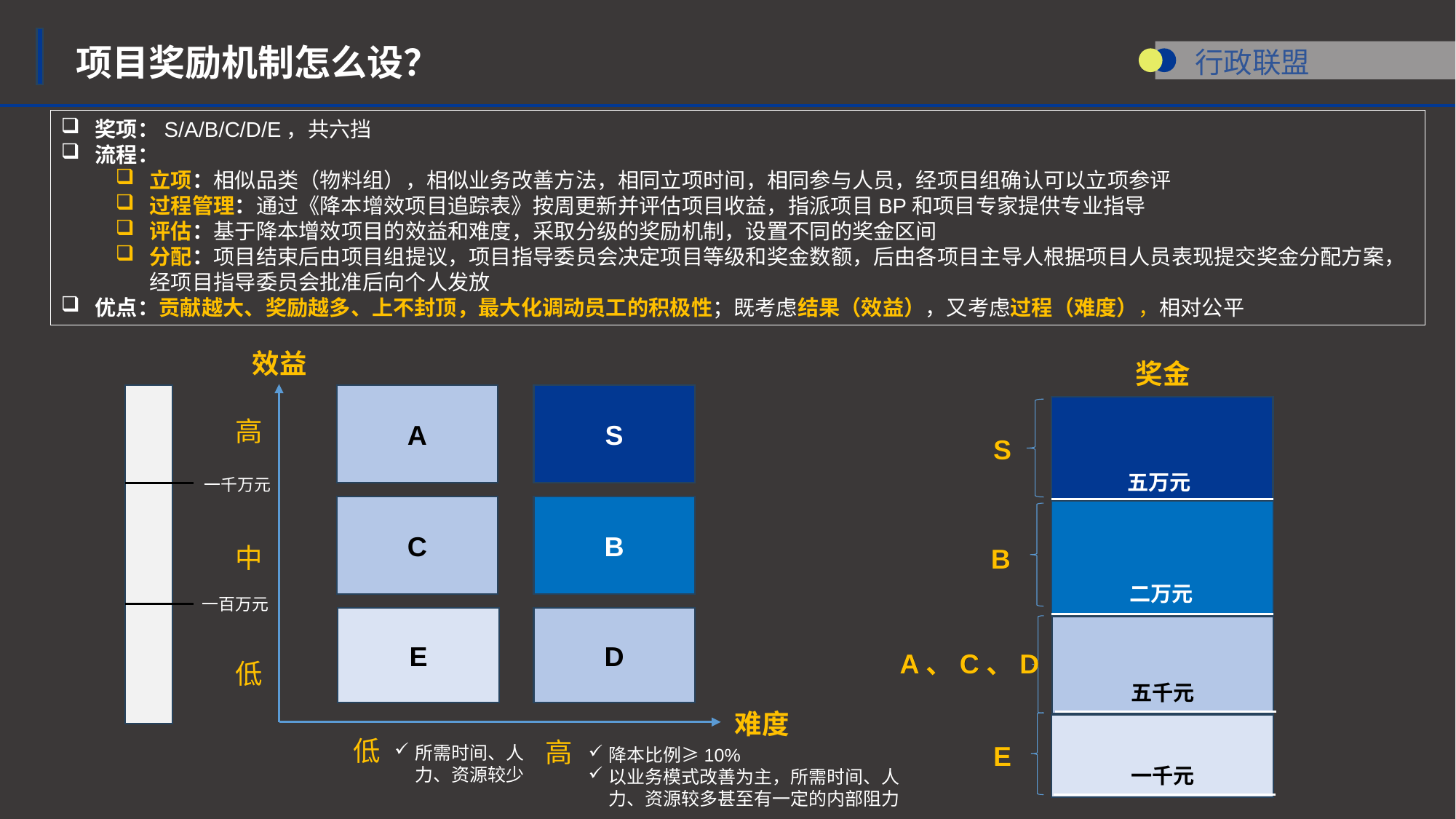

项目奖励机制怎么设？
奖项：S/A/B/C/D/E，共六挡
流程：
立项：相似品类（物料组），相似业务改善方法，相同立项时间，相同参与人员，经项目组确认可以立项参评
过程管理：通过《降本增效项目追踪表》按周更新并评估项目收益，指派项目BP和项目专家提供专业指导
评估：基于降本增效项目的效益和难度，采取分级的奖励机制，设置不同的奖金区间
分配：项目结束后由项目组提议，项目指导委员会决定项目等级和奖金数额，后由各项目主导人根据项目人员表现提交奖金分配方案，经项目指导委员会批准后向个人发放
优点：贡献越大、奖励越多、上不封顶，最大化调动员工的积极性；既考虑结果（效益），又考虑过程（难度），相对公平
效益
奖金

A
S

高
S
S
五万元
一千万元
C
B

中
B
B
二万元
一百万元
D
E

A、C、D
A、C、D
低
五千元
难度

低
高
E
E
所需时间、人力、资源较少
降本比例≥10%
以业务模式改善为主，所需时间、人力、资源较多甚至有一定的内部阻力
一千元